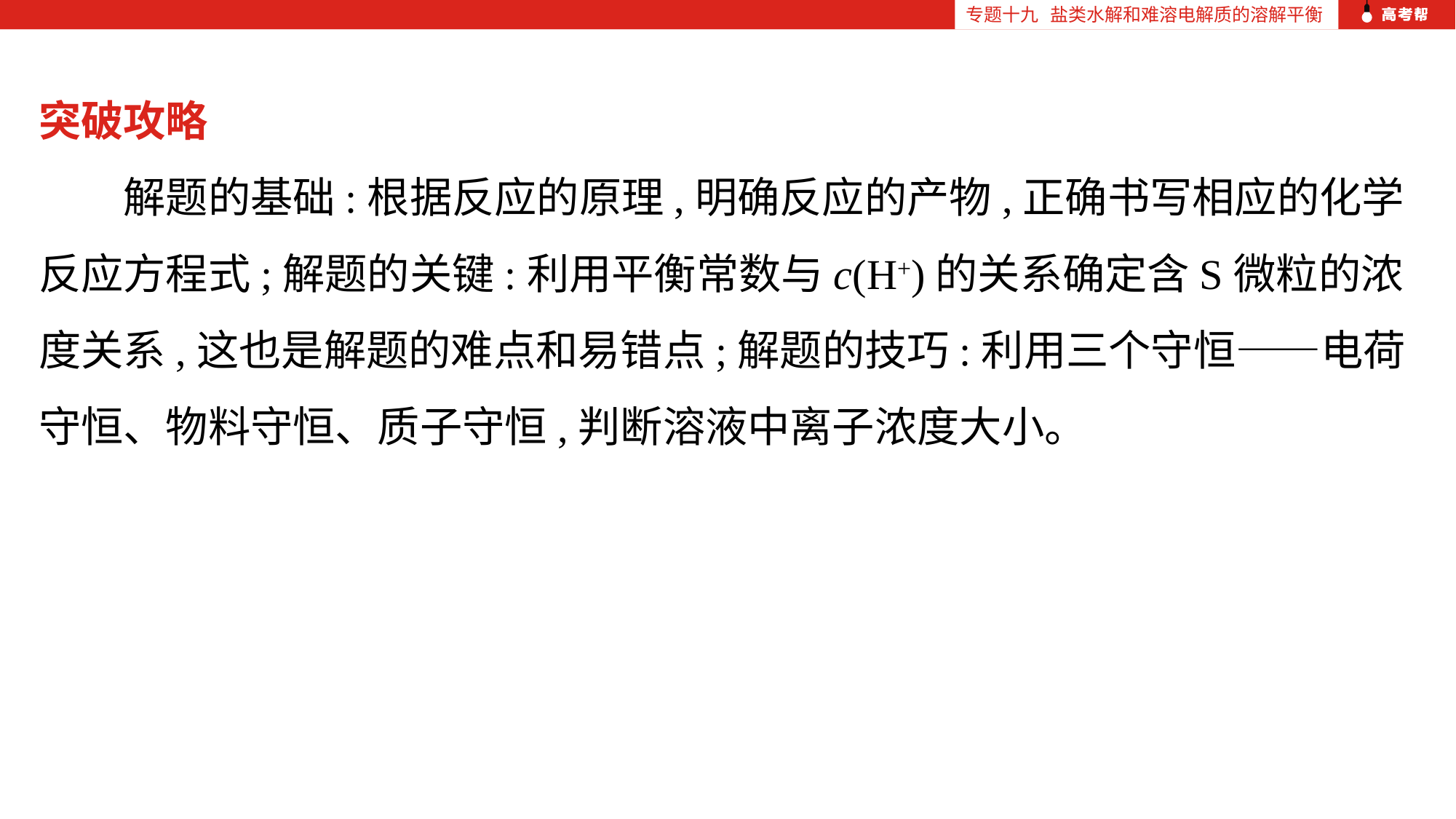

专题十九   盐类水解和难溶电解质的溶解平衡

突破攻略
　　解题的基础:根据反应的原理,明确反应的产物,正确书写相应的化学反应方程式;解题的关键:利用平衡常数与c(H+)的关系确定含S微粒的浓度关系,这也是解题的难点和易错点;解题的技巧:利用三个守恒——电荷守恒、物料守恒、质子守恒,判断溶液中离子浓度大小。